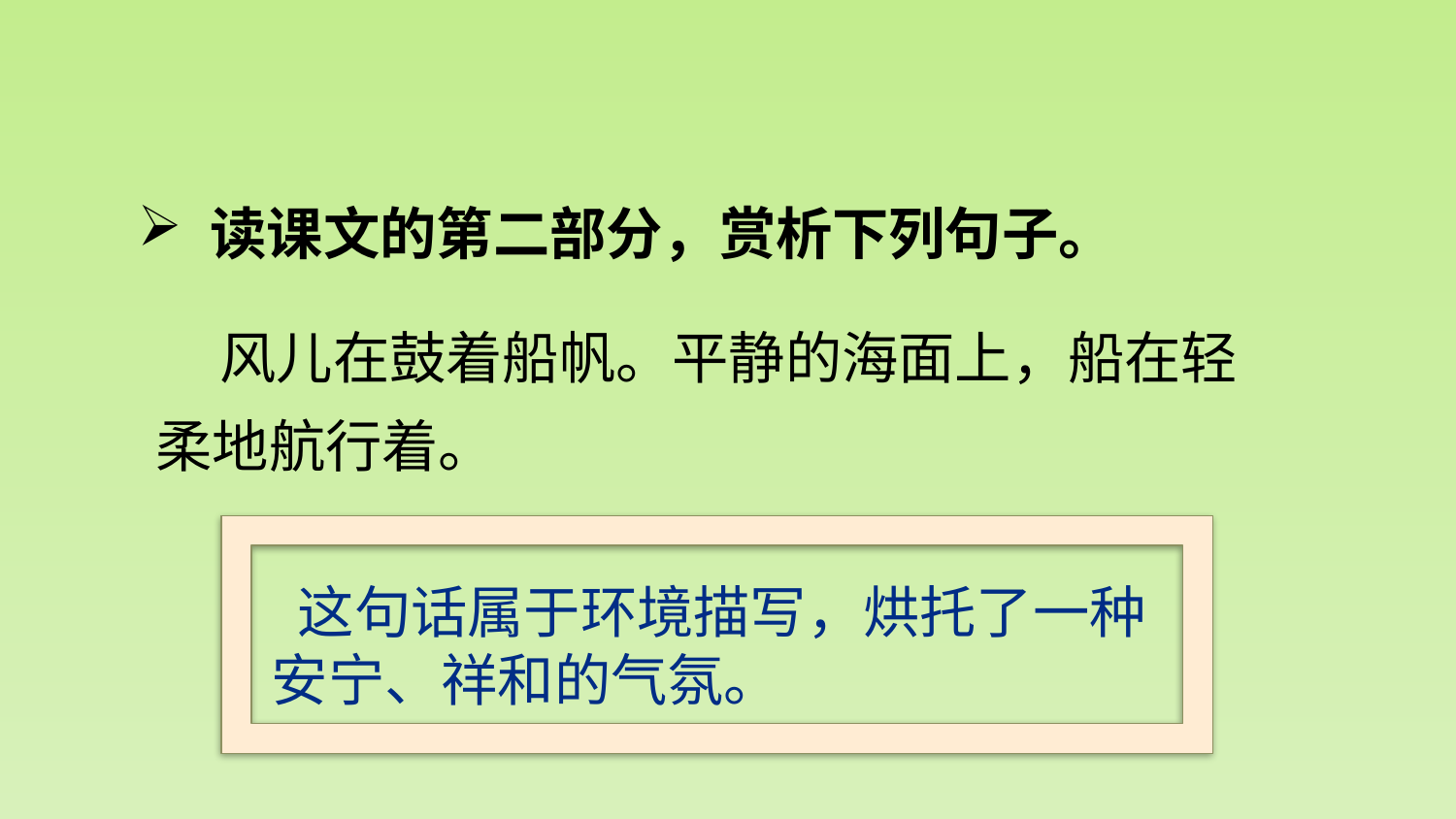

读课文的第二部分，赏析下列句子。
    风儿在鼓着船帆。平静的海面上，船在轻柔地航行着。

 这句话属于环境描写，烘托了一种安宁、祥和的气氛。